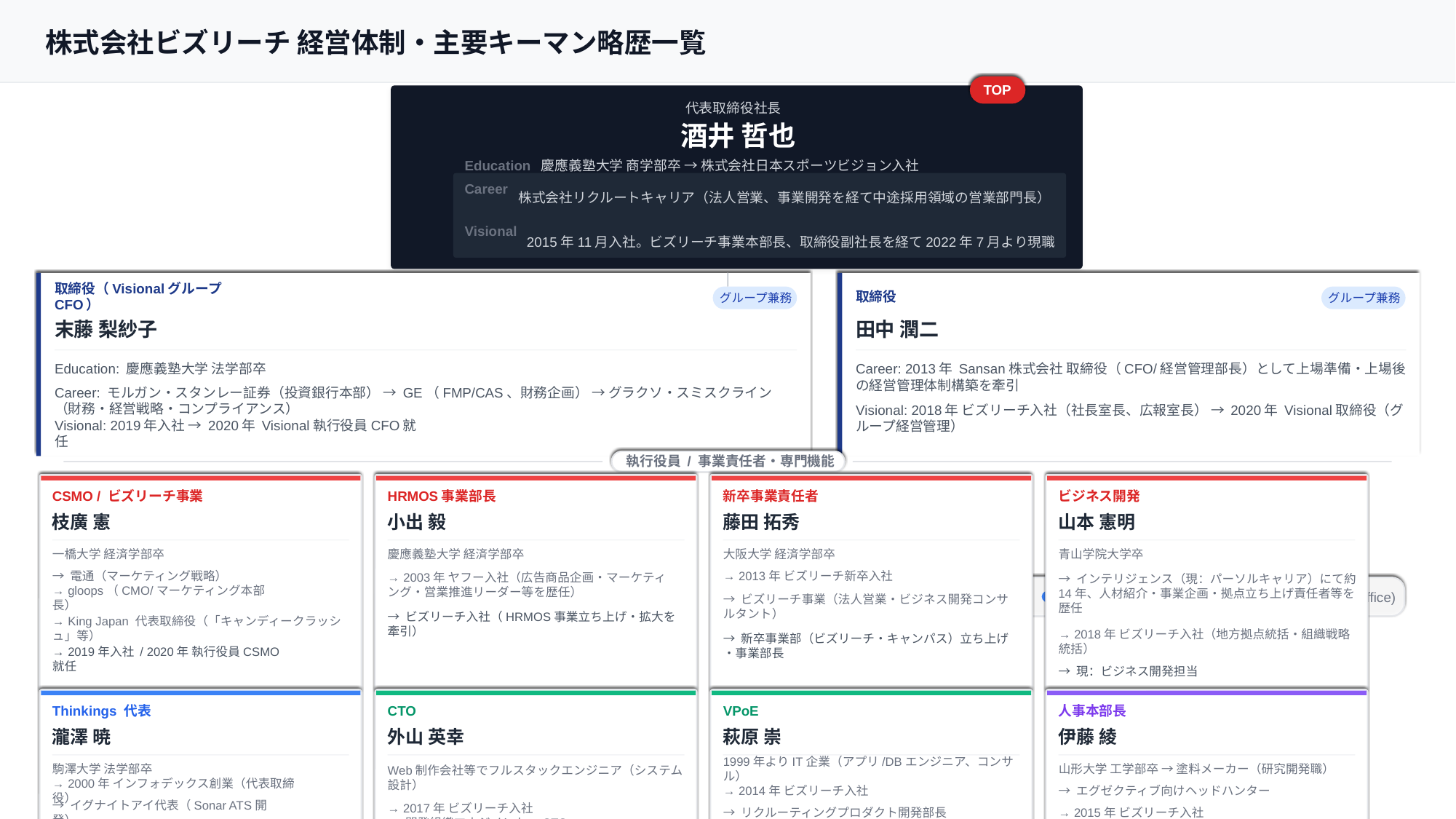

株式会社ビズリーチ 経営体制・主要キーマン略歴一覧

TOP

代表取締役社長
酒井 哲也
Education
慶應義塾大学 商学部卒 → 株式会社日本スポーツビジョン入社

株式会社リクルートキャリア（法人営業、事業開発を経て中途採用領域の営業部門長）
Career
Visional
2015年11月入社。ビズリーチ事業本部長、取締役副社長を経て2022年7月より現職

取締役（VisionalグループCFO）

取締役

グループ兼務
グループ兼務
末藤 梨紗子
田中 潤二

Education: 慶應義塾大学 法学部卒
Career: 2013年 Sansan株式会社 取締役（CFO/経営管理部長）として上場準備・上場後の経営管理体制構築を牽引
Career: モルガン・スタンレー証券（投資銀行本部） → GE（FMP/CAS、財務企画） → グラクソ・スミスクライン（財務・経営戦略・コンプライアンス）
Visional: 2018年 ビズリーチ入社（社長室長、広報室長） → 2020年 Visional取締役（グループ経営管理）
Visional: 2019年入社 → 2020年 Visional執行役員CFO就任

執行役員 / 事業責任者・専門機能

CSMO / ビズリーチ事業
HRMOS事業部長
新卒事業責任者
ビジネス開発
枝廣 憲
小出 毅
藤田 拓秀
山本 憲明

一橋大学 経済学部卒
慶應義塾大学 経済学部卒
大阪大学 経済学部卒
青山学院大学卒
→ 電通（マーケティング戦略）
→ 2003年 ヤフー入社（広告商品企画・マーケティング・営業推進リーダー等を歴任）
→ 2013年 ビズリーチ新卒入社
→ インテリジェンス（現：パーソルキャリア）にて約14年、人材紹介・事業企画・拠点立ち上げ責任者等を歴任

事業推進
グループ事業
技術 (Tech)
管理 (Back Office)
→ gloops（CMO/マーケティング本部長）
→ ビズリーチ事業（法人営業・ビジネス開発コンサルタント）

→ ビズリーチ入社（HRMOS事業立ち上げ・拡大を牽引）
→ King Japan 代表取締役（「キャンディークラッシュ」等）
→ 2018年 ビズリーチ入社（地方拠点統括・組織戦略統括）
→ 新卒事業部（ビズリーチ・キャンパス）立ち上げ・事業部長
→ 2019年入社 / 2020年 執行役員CSMO就任
→ 現：ビジネス開発担当

Thinkings 代表
CTO
VPoE
人事本部長
瀧澤 暁
外山 英幸
萩原 崇
伊藤 綾

駒澤大学 法学部卒
Web制作会社等でフルスタックエンジニア（システム設計）
1999年よりIT企業（アプリ/DBエンジニア、コンサル）
山形大学 工学部卒 → 塗料メーカー（研究開発職）
→ 2000年 インフォデックス創業（代表取締役）
→ 2014年 ビズリーチ入社
→ エグゼクティブ向けヘッドハンター
→ 2017年 ビズリーチ入社
→ イグナイトアイ代表（Sonar ATS開発）
→ リクルーティングプロダクト開発部長
→ 2015年 ビズリーチ入社
→ 開発組織マネジメント・CTO室
→ 2020年 グループ化に伴いThinkings代表就任
→ 現職（エンジニア組織開発統括）
→ ビズリーチ事業部長等を歴任し現職
→ 現職（全社技術戦略・生成AI活用推進）